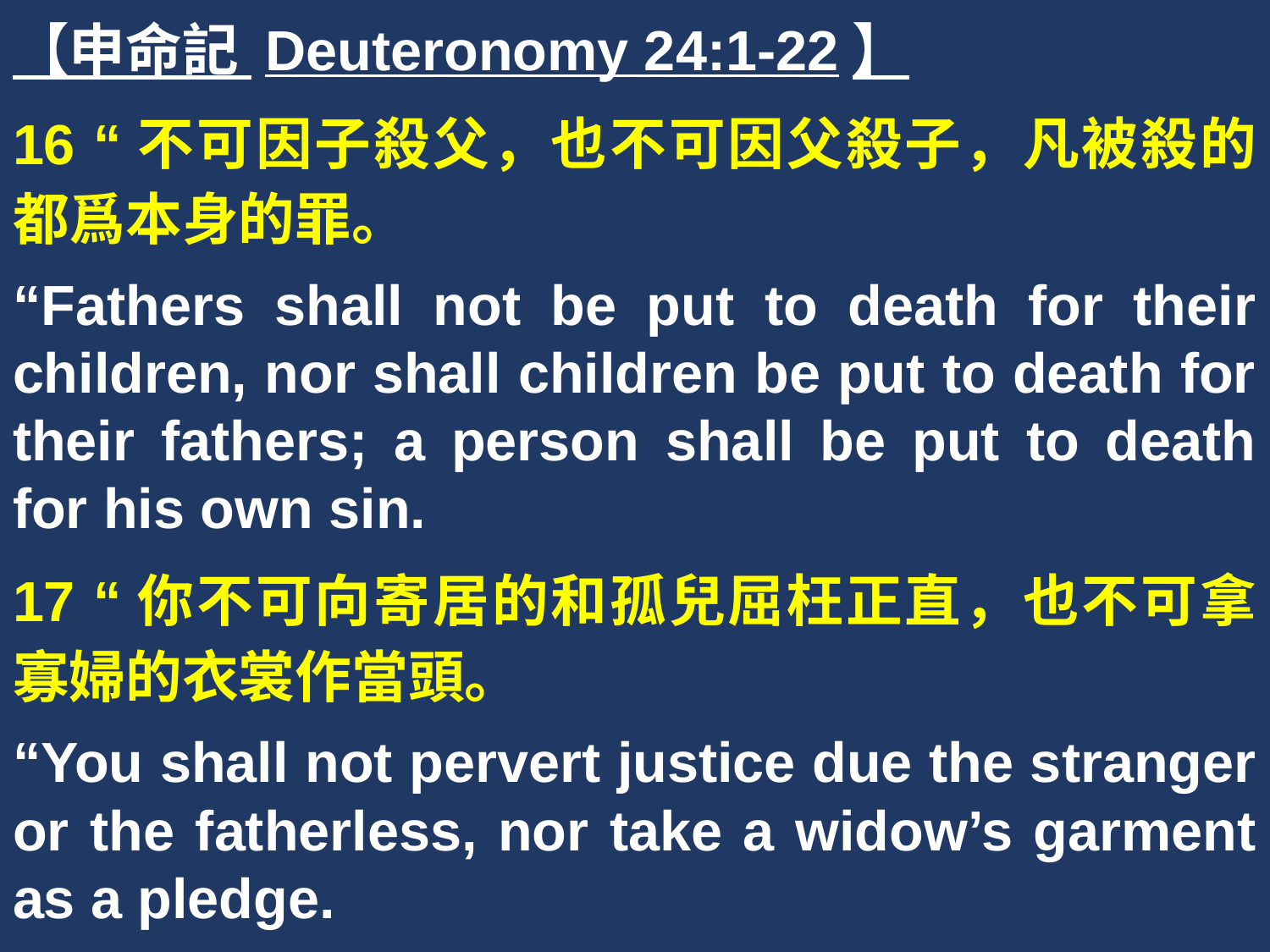

【申命記 Deuteronomy 24:1-22】
16 “不可因子殺父，也不可因父殺子，凡被殺的都爲本身的罪。
“Fathers shall not be put to death for their children, nor shall children be put to death for their fathers; a person shall be put to death for his own sin.
17 “你不可向寄居的和孤兒屈枉正直，也不可拿寡婦的衣裳作當頭。
“You shall not pervert justice due the stranger or the fatherless, nor take a widow’s garment as a pledge.